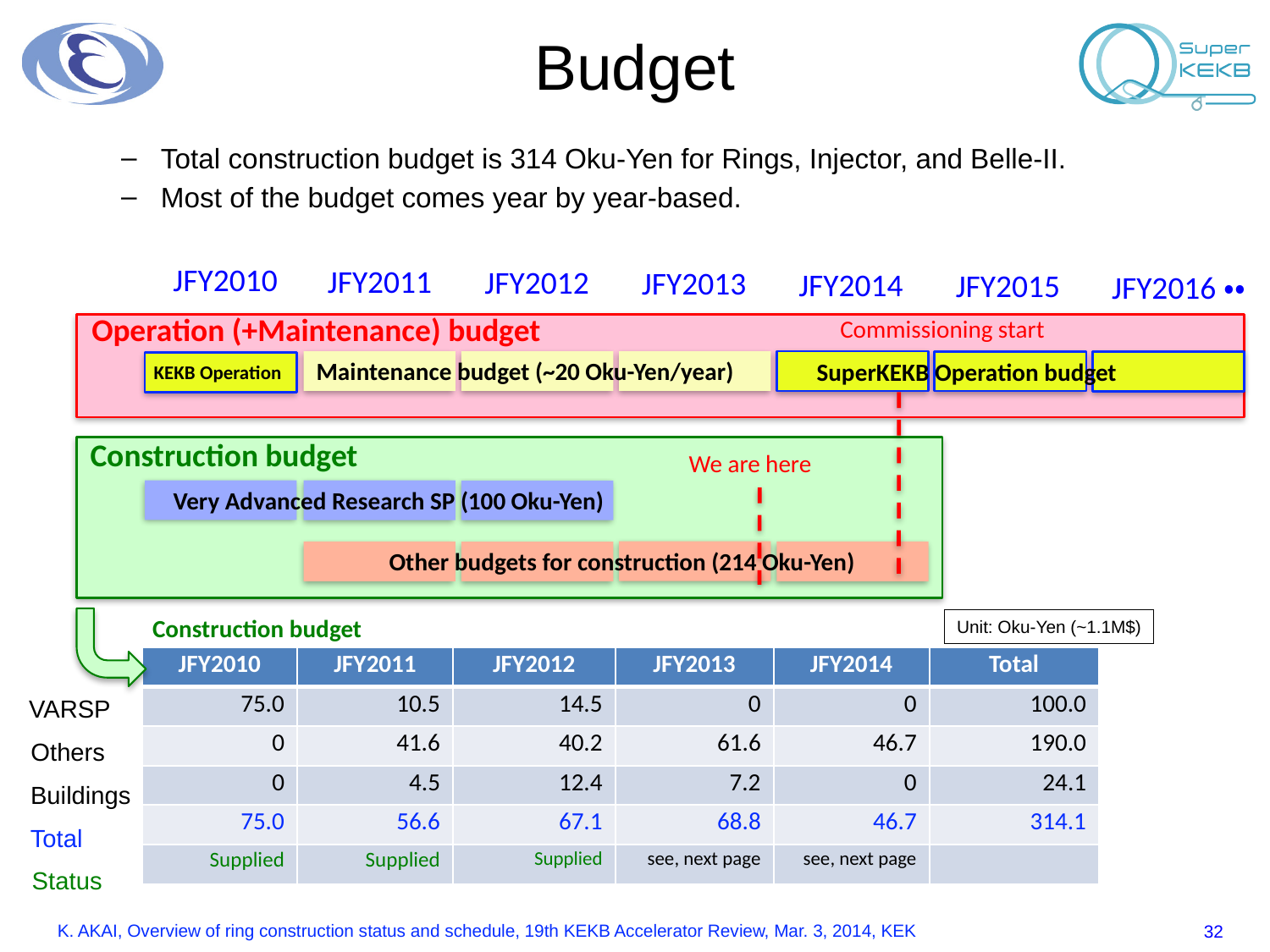

# Budget
Total construction budget is 314 Oku-Yen for Rings, Injector, and Belle-II.
Most of the budget comes year by year-based.
JFY2010
JFY2011
JFY2012
JFY2013
JFY2014
JFY2015
JFY2016・・
Operation (+Maintenance) budget
Commissioning start

Maintenance budget (~20 Oku-Yen/year)
SuperKEKB Operation budget

KEKB Operation
Construction budget

We are here
Very Advanced Research SP (100 Oku-Yen)

Other budgets for construction (214 Oku-Yen)

Construction budget

Unit: Oku-Yen (~1.1M$)
| JFY2010 | JFY2011 | JFY2012 | JFY2013 | JFY2014 | Total |
| --- | --- | --- | --- | --- | --- |
| 75.0 | 10.5 | 14.5 | 0 | 0 | 100.0 |
| 0 | 41.6 | 40.2 | 61.6 | 46.7 | 190.0 |
| 0 | 4.5 | 12.4 | 7.2 | 0 | 24.1 |
| 75.0 | 56.6 | 67.1 | 68.8 | 46.7 | 314.1 |
| Supplied | Supplied | Supplied | see, next page | see, next page |  |
VARSP
Others
Buildings
Total
Status
K. AKAI, Overview of ring construction status and schedule, 19th KEKB Accelerator Review, Mar. 3, 2014, KEK
32